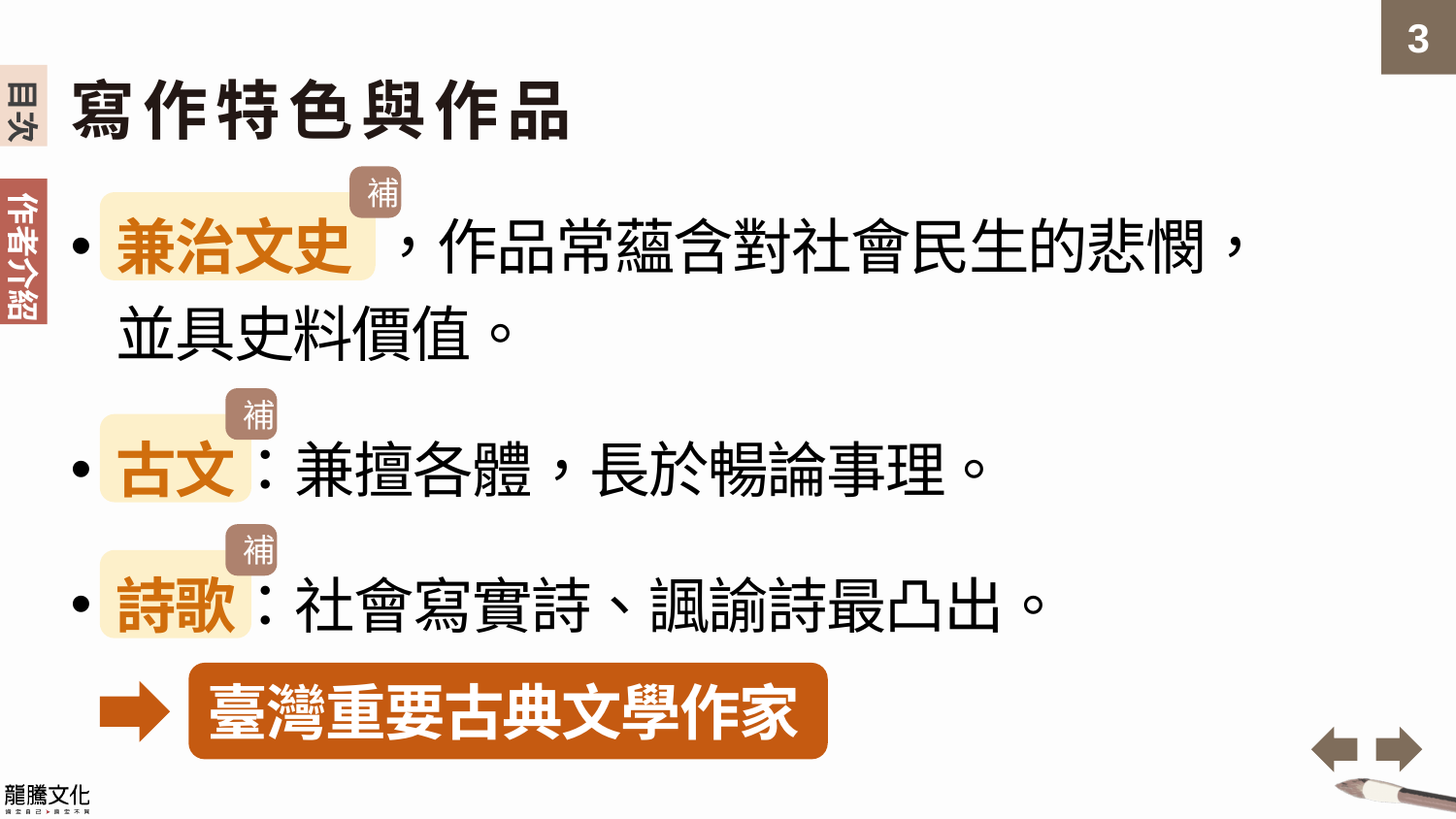

寫作特色與作品
補
兼治文史  ，作品常蘊含對社會民生的悲憫，並具史料價值。
古文：兼擅各體，長於暢論事理。
詩歌：社會寫實詩、諷諭詩最凸出。

補

補

臺灣重要古典文學作家